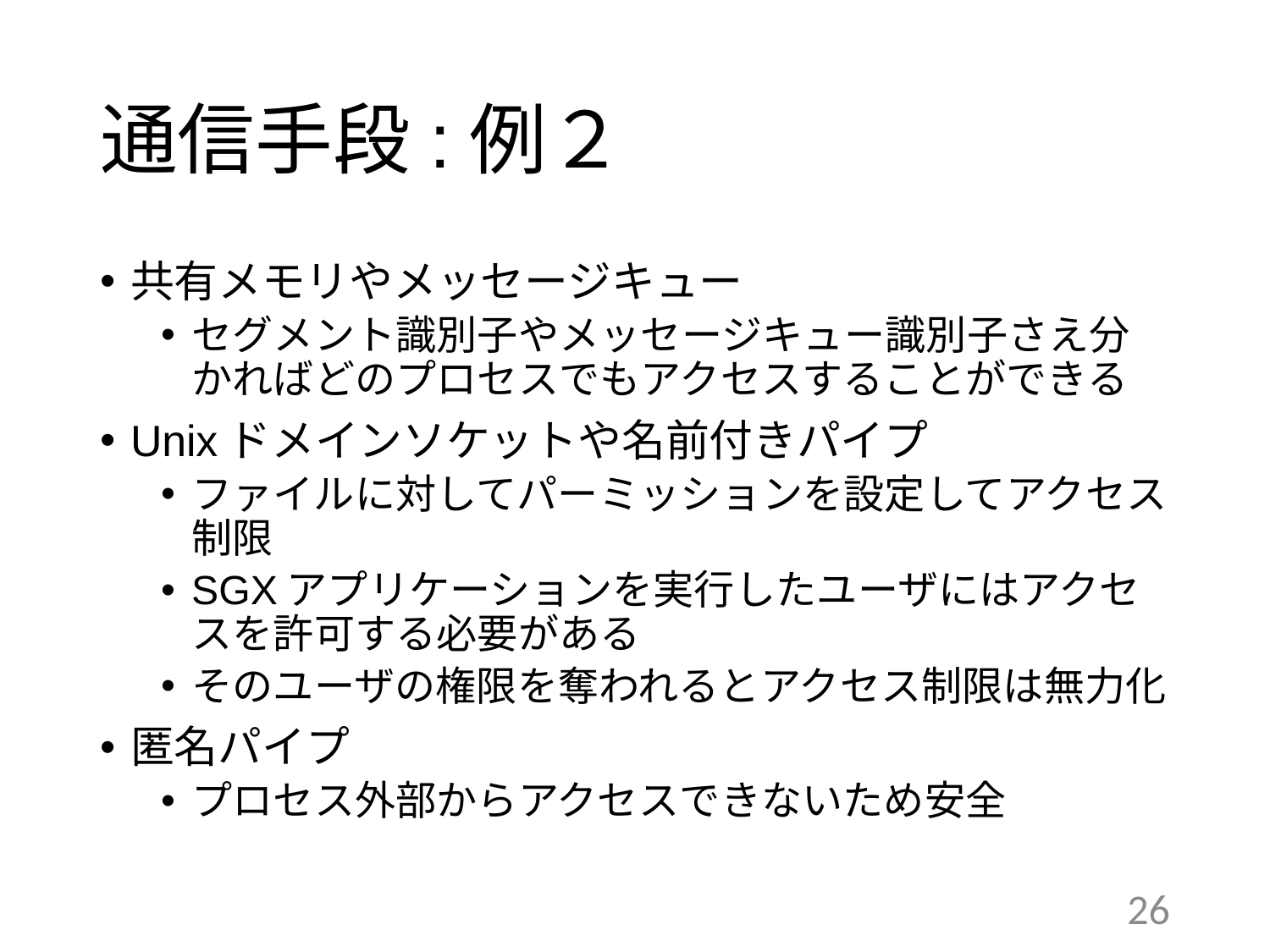

# 通信手段:例２
共有メモリやメッセージキュー
セグメント識別子やメッセージキュー識別子さえ分かればどのプロセスでもアクセスすることができる
Unixドメインソケットや名前付きパイプ
ファイルに対してパーミッションを設定してアクセス制限
SGXアプリケーションを実行したユーザにはアクセスを許可する必要がある
そのユーザの権限を奪われるとアクセス制限は無力化
匿名パイプ
プロセス外部からアクセスできないため安全
26